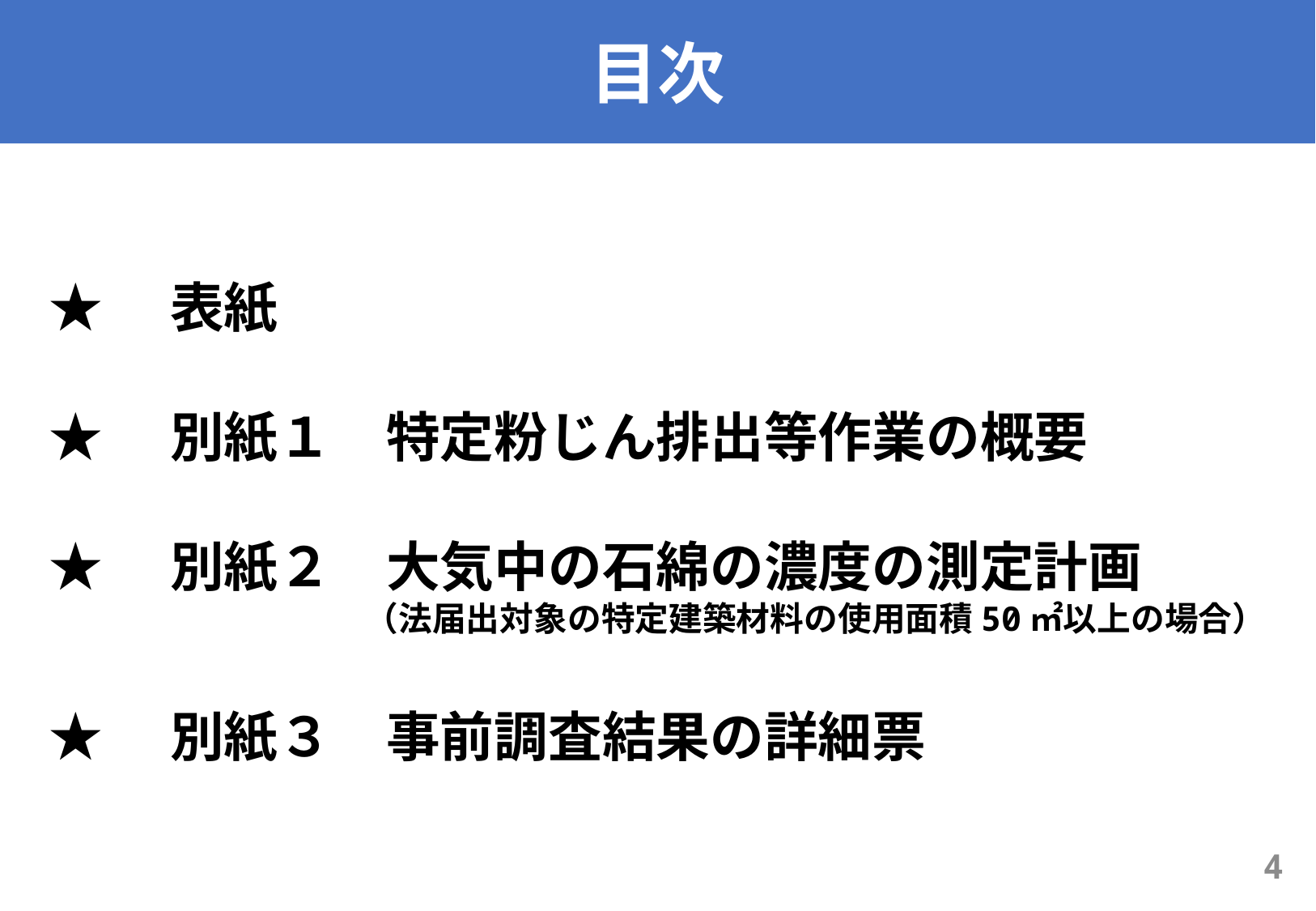

目次
★　表紙

★　別紙１　特定粉じん排出等作業の概要

★　別紙２　大気中の石綿の濃度の測定計画
（法届出対象の特定建築材料の使用面積50㎡以上の場合）

★　別紙３　事前調査結果の詳細票
4